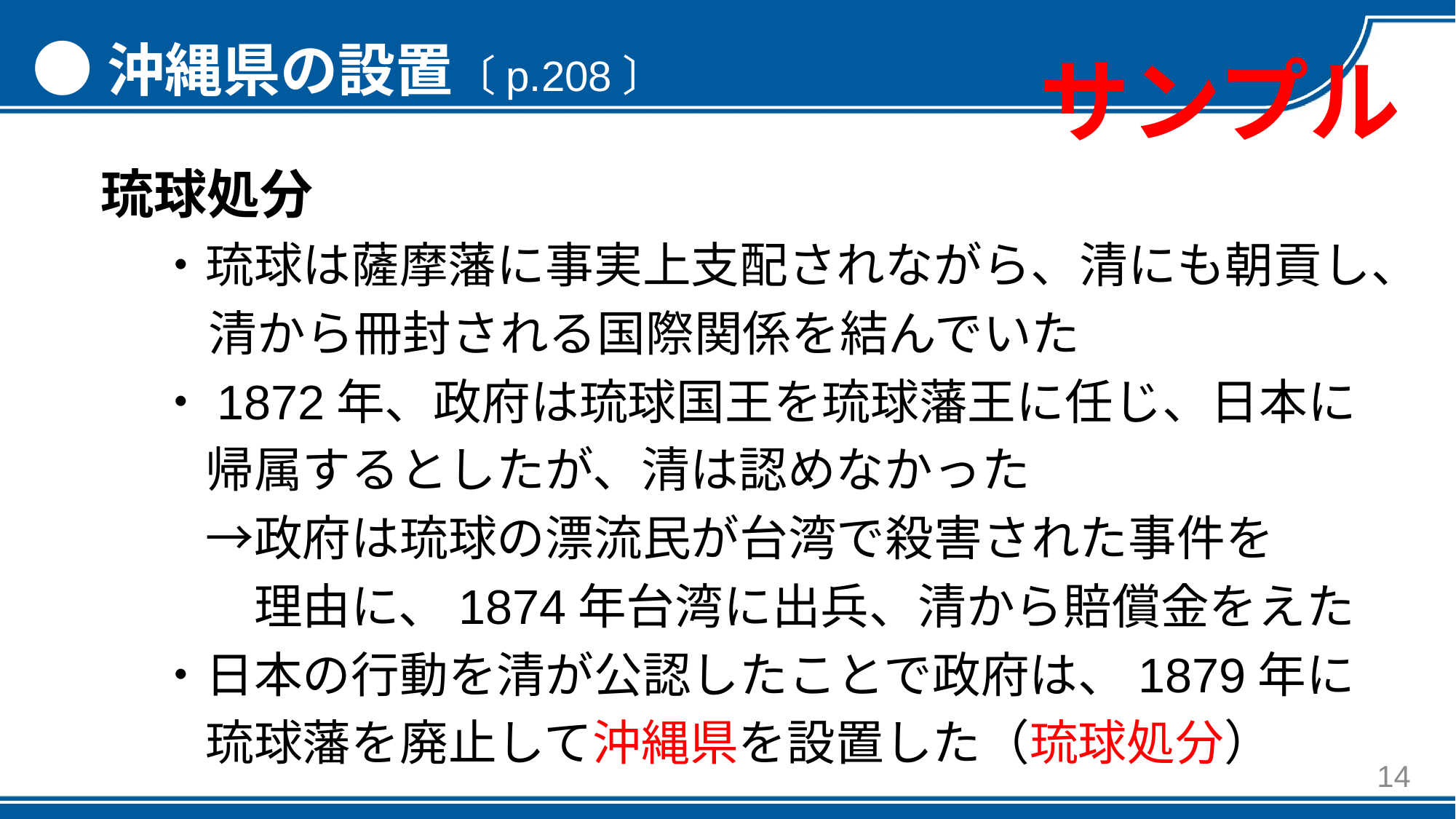

●沖縄県の設置〔p.208〕
琉球処分
・琉球は薩摩藩に事実上支配されながら、清にも朝貢し、清から冊封される国際関係を結んでいた
・1872年、政府は琉球国王を琉球藩王に任じ、日本に
　帰属するとしたが、清は認めなかった
　→政府は琉球の漂流民が台湾で殺害された事件を
　　理由に、1874年台湾に出兵、清から賠償金をえた
・日本の行動を清が公認したことで政府は、1879年に
　琉球藩を廃止して沖縄県を設置した（琉球処分）